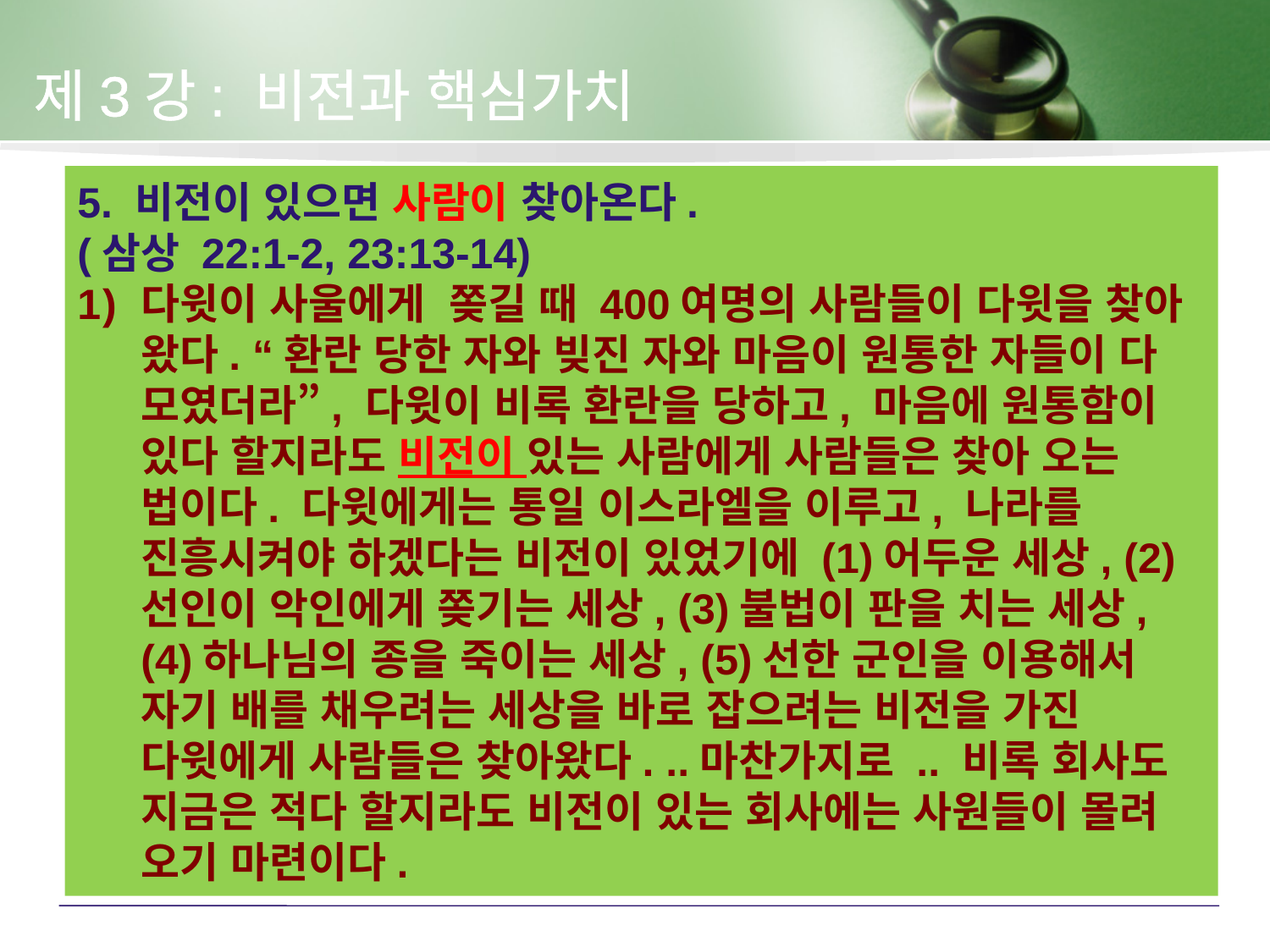

제3강: 비전과 핵심가치

5. 비전이 있으면 사람이 찾아온다.
(삼상 22:1-2, 23:13-14)
다윗이 사울에게  쫒길 때 400여명의 사람들이 다윗을 찾아 왔다. “환란 당한 자와 빚진 자와 마음이 원통한 자들이 다 모였더라”, 다윗이 비록 환란을 당하고, 마음에 원통함이 있다 할지라도 비전이 있는 사람에게 사람들은 찾아 오는 법이다. 다윗에게는 통일 이스라엘을 이루고, 나라를 진흥시켜야 하겠다는 비전이 있었기에 (1)어두운 세상, (2)선인이 악인에게 쫒기는 세상, (3)불법이 판을 치는 세상, (4)하나님의 종을 죽이는 세상, (5)선한 군인을 이용해서 자기 배를 채우려는 세상을 바로 잡으려는 비전을 가진 다윗에게 사람들은 찾아왔다. ..마찬가지로 .. 비록 회사도 지금은 적다 할지라도 비전이 있는 회사에는 사원들이 몰려 오기 마련이다.